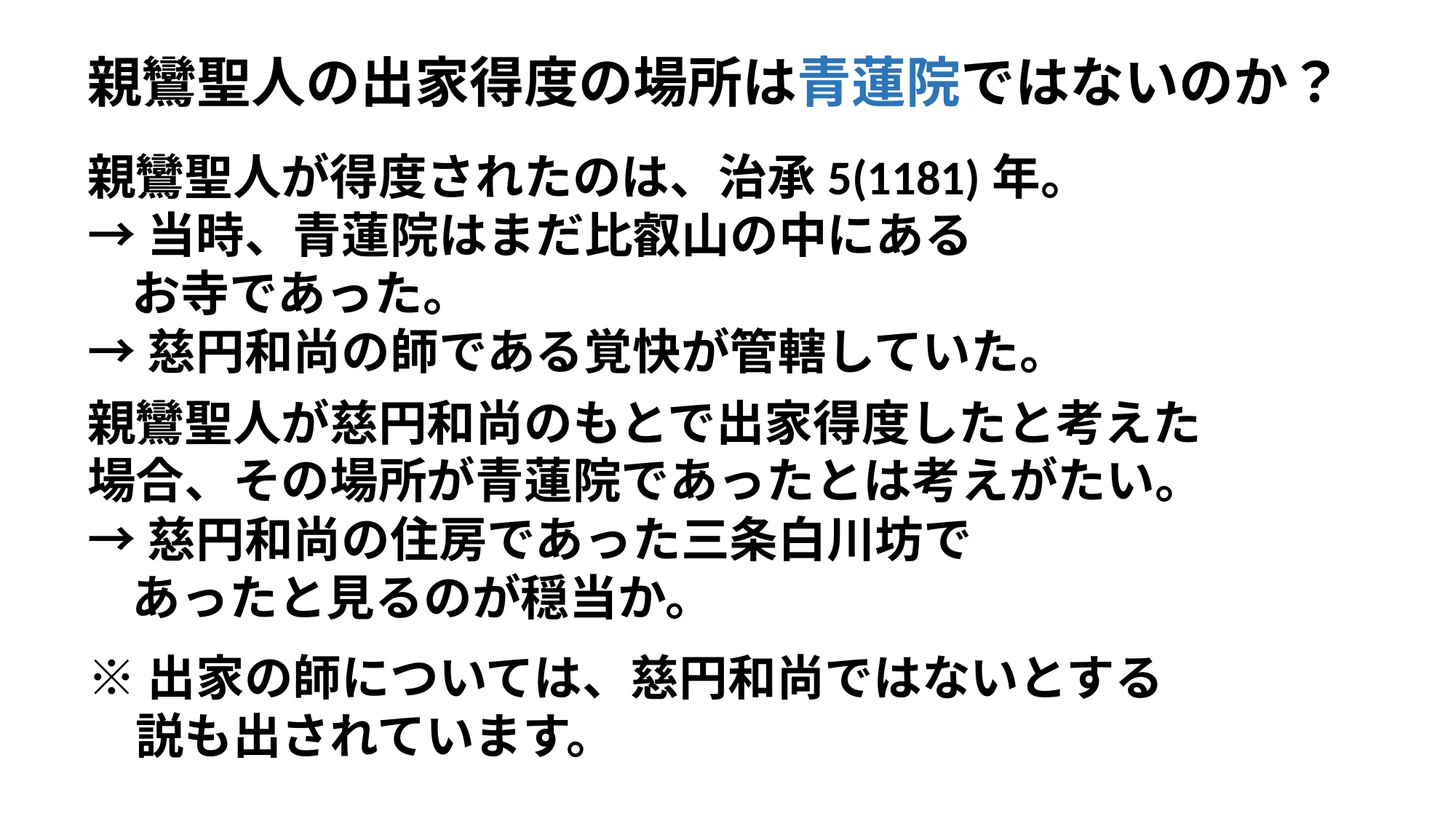

親鸞聖人の出家得度の場所は青蓮院ではないのか？
親鸞聖人が得度されたのは、治承5(1181)年。
→当時、青蓮院はまだ比叡山の中にある
   お寺であった。
→慈円和尚の師である覚快が管轄していた。
親鸞聖人が慈円和尚のもとで出家得度したと考えた場合、その場所が青蓮院であったとは考えがたい。
→慈円和尚の住房であった三条白川坊で
   あったと見るのが穏当か。
※出家の師については、慈円和尚ではないとする
　説も出されています。